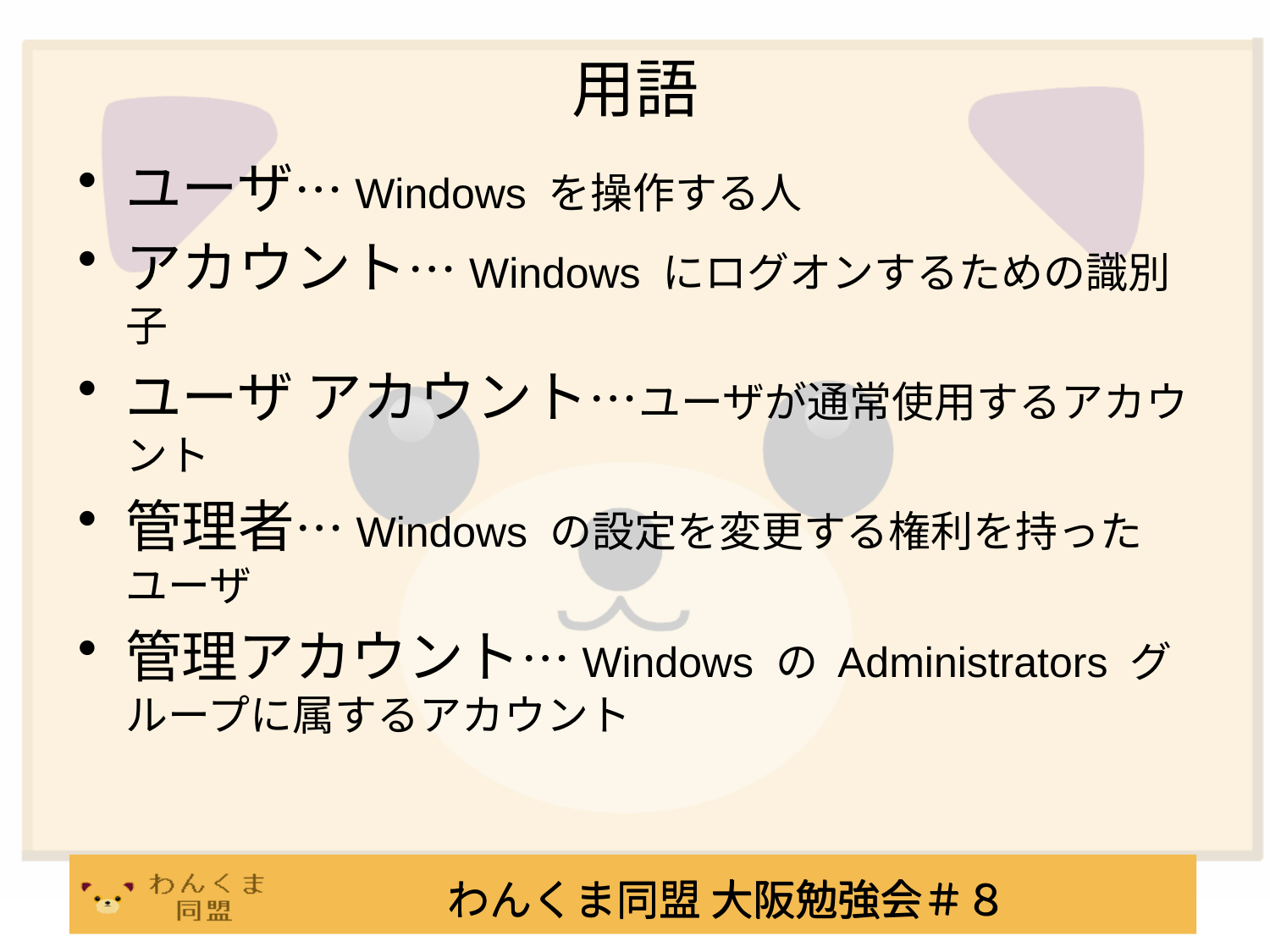

# 用語
ユーザ…Windows を操作する人
アカウント…Windows にログオンするための識別子
ユーザ アカウント…ユーザが通常使用するアカウント
管理者…Windows の設定を変更する権利を持ったユーザ
管理アカウント…Windows の Administrators グループに属するアカウント
わんくま同盟 大阪勉強会＃８
わんくま同盟 大阪勉強会＃８